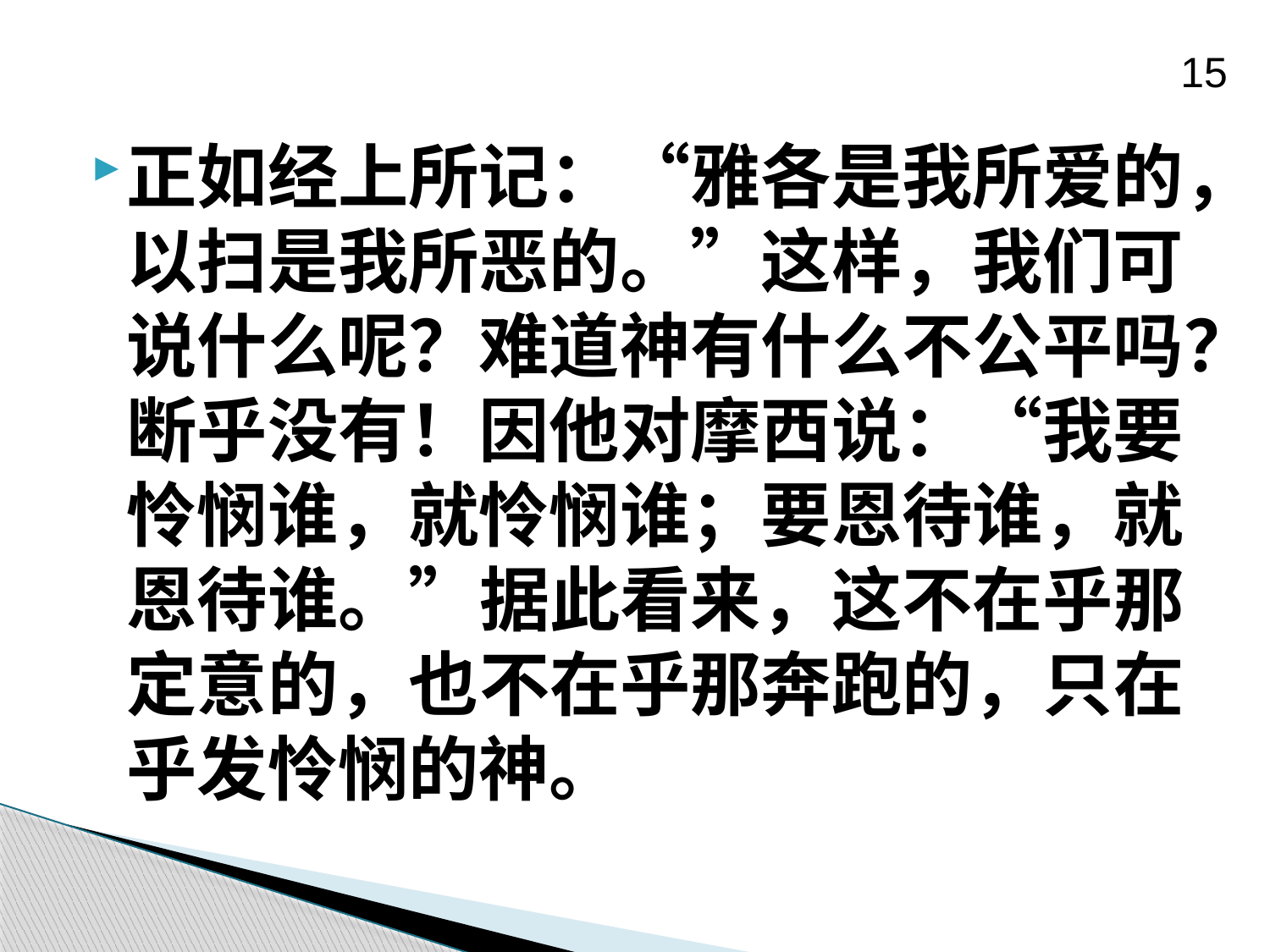

15
正如经上所记：“雅各是我所爱的，以扫是我所恶的。”这样，我们可说什么呢？难道神有什么不公平吗？断乎没有！因他对摩西说：“我要怜悯谁，就怜悯谁；要恩待谁，就恩待谁。”据此看来，这不在乎那定意的，也不在乎那奔跑的，只在乎发怜悯的神。